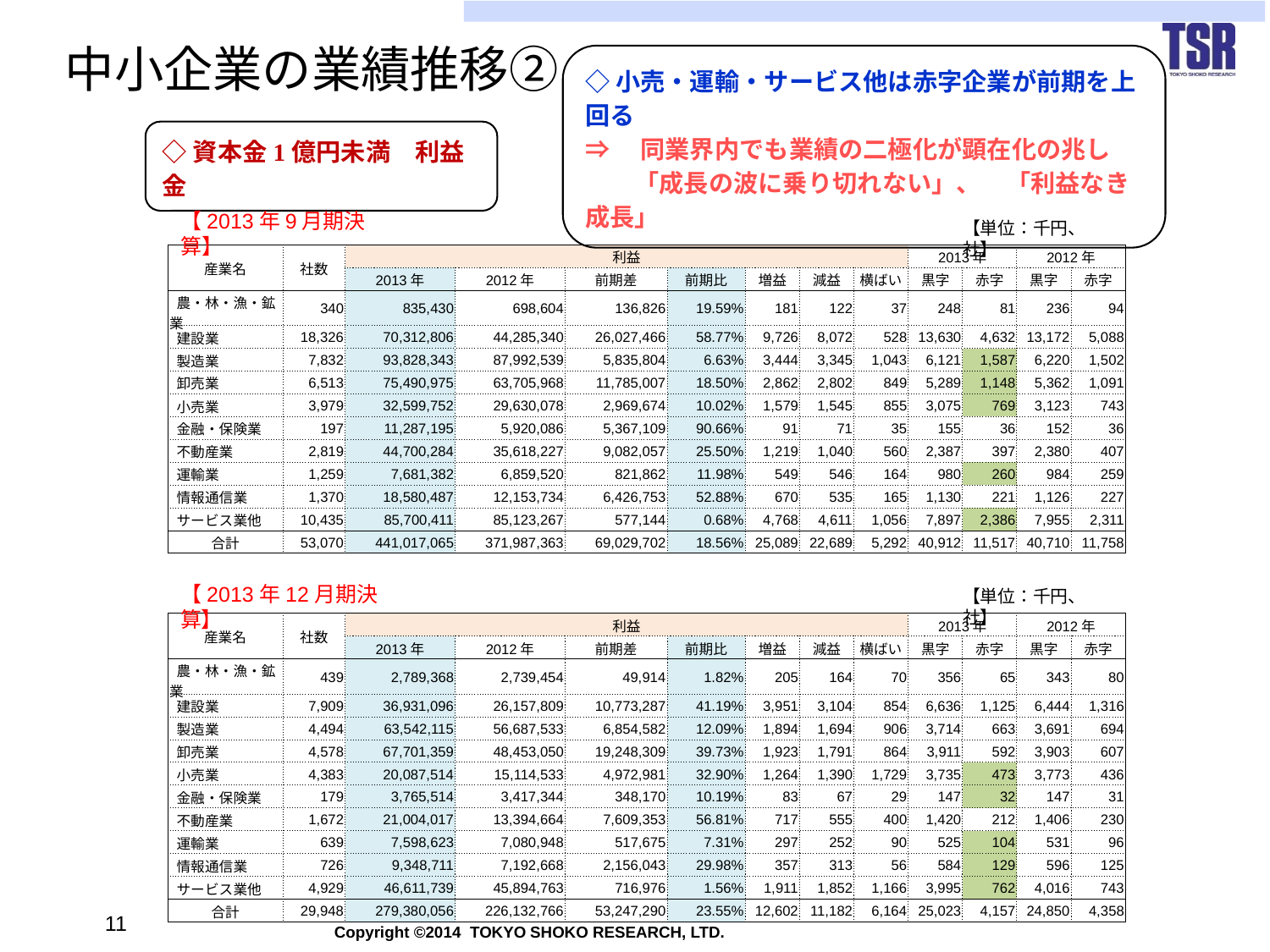

中小企業の業績推移②
◇小売・運輸・サービス他は赤字企業が前期を上回る
⇒　同業界内でも業績の二極化が顕在化の兆し
　　「成長の波に乗り切れない」、　「利益なき成長」
◇資本金1億円未満　利益金
【2013年9月期決算】
【単位：千円、社】
| 産業名 | 社数 | 利益 |  |  |  |  |  |  | 2013年 |  | 2012年 |  |
| --- | --- | --- | --- | --- | --- | --- | --- | --- | --- | --- | --- | --- |
|  |  | 2013年 | 2012年 | 前期差 | 前期比 | 増益 | 減益 | 横ばい | 黒字 | 赤字 | 黒字 | 赤字 |
| 農・林・漁・鉱業 | 340 | 835,430 | 698,604 | 136,826 | 19.59% | 181 | 122 | 37 | 248 | 81 | 236 | 94 |
| 建設業 | 18,326 | 70,312,806 | 44,285,340 | 26,027,466 | 58.77% | 9,726 | 8,072 | 528 | 13,630 | 4,632 | 13,172 | 5,088 |
| 製造業 | 7,832 | 93,828,343 | 87,992,539 | 5,835,804 | 6.63% | 3,444 | 3,345 | 1,043 | 6,121 | 1,587 | 6,220 | 1,502 |
| 卸売業 | 6,513 | 75,490,975 | 63,705,968 | 11,785,007 | 18.50% | 2,862 | 2,802 | 849 | 5,289 | 1,148 | 5,362 | 1,091 |
| 小売業 | 3,979 | 32,599,752 | 29,630,078 | 2,969,674 | 10.02% | 1,579 | 1,545 | 855 | 3,075 | 769 | 3,123 | 743 |
| 金融・保険業 | 197 | 11,287,195 | 5,920,086 | 5,367,109 | 90.66% | 91 | 71 | 35 | 155 | 36 | 152 | 36 |
| 不動産業 | 2,819 | 44,700,284 | 35,618,227 | 9,082,057 | 25.50% | 1,219 | 1,040 | 560 | 2,387 | 397 | 2,380 | 407 |
| 運輸業 | 1,259 | 7,681,382 | 6,859,520 | 821,862 | 11.98% | 549 | 546 | 164 | 980 | 260 | 984 | 259 |
| 情報通信業 | 1,370 | 18,580,487 | 12,153,734 | 6,426,753 | 52.88% | 670 | 535 | 165 | 1,130 | 221 | 1,126 | 227 |
| サービス業他 | 10,435 | 85,700,411 | 85,123,267 | 577,144 | 0.68% | 4,768 | 4,611 | 1,056 | 7,897 | 2,386 | 7,955 | 2,311 |
| 合計 | 53,070 | 441,017,065 | 371,987,363 | 69,029,702 | 18.56% | 25,089 | 22,689 | 5,292 | 40,912 | 11,517 | 40,710 | 11,758 |
【2013年12月期決算】
【単位：千円、社】
| 産業名 | 社数 | 利益 |  |  |  |  |  |  | 2013年 |  | 2012年 |  |
| --- | --- | --- | --- | --- | --- | --- | --- | --- | --- | --- | --- | --- |
|  |  | 2013年 | 2012年 | 前期差 | 前期比 | 増益 | 減益 | 横ばい | 黒字 | 赤字 | 黒字 | 赤字 |
| 農・林・漁・鉱業 | 439 | 2,789,368 | 2,739,454 | 49,914 | 1.82% | 205 | 164 | 70 | 356 | 65 | 343 | 80 |
| 建設業 | 7,909 | 36,931,096 | 26,157,809 | 10,773,287 | 41.19% | 3,951 | 3,104 | 854 | 6,636 | 1,125 | 6,444 | 1,316 |
| 製造業 | 4,494 | 63,542,115 | 56,687,533 | 6,854,582 | 12.09% | 1,894 | 1,694 | 906 | 3,714 | 663 | 3,691 | 694 |
| 卸売業 | 4,578 | 67,701,359 | 48,453,050 | 19,248,309 | 39.73% | 1,923 | 1,791 | 864 | 3,911 | 592 | 3,903 | 607 |
| 小売業 | 4,383 | 20,087,514 | 15,114,533 | 4,972,981 | 32.90% | 1,264 | 1,390 | 1,729 | 3,735 | 473 | 3,773 | 436 |
| 金融・保険業 | 179 | 3,765,514 | 3,417,344 | 348,170 | 10.19% | 83 | 67 | 29 | 147 | 32 | 147 | 31 |
| 不動産業 | 1,672 | 21,004,017 | 13,394,664 | 7,609,353 | 56.81% | 717 | 555 | 400 | 1,420 | 212 | 1,406 | 230 |
| 運輸業 | 639 | 7,598,623 | 7,080,948 | 517,675 | 7.31% | 297 | 252 | 90 | 525 | 104 | 531 | 96 |
| 情報通信業 | 726 | 9,348,711 | 7,192,668 | 2,156,043 | 29.98% | 357 | 313 | 56 | 584 | 129 | 596 | 125 |
| サービス業他 | 4,929 | 46,611,739 | 45,894,763 | 716,976 | 1.56% | 1,911 | 1,852 | 1,166 | 3,995 | 762 | 4,016 | 743 |
| 合計 | 29,948 | 279,380,056 | 226,132,766 | 53,247,290 | 23.55% | 12,602 | 11,182 | 6,164 | 25,023 | 4,157 | 24,850 | 4,358 |
11